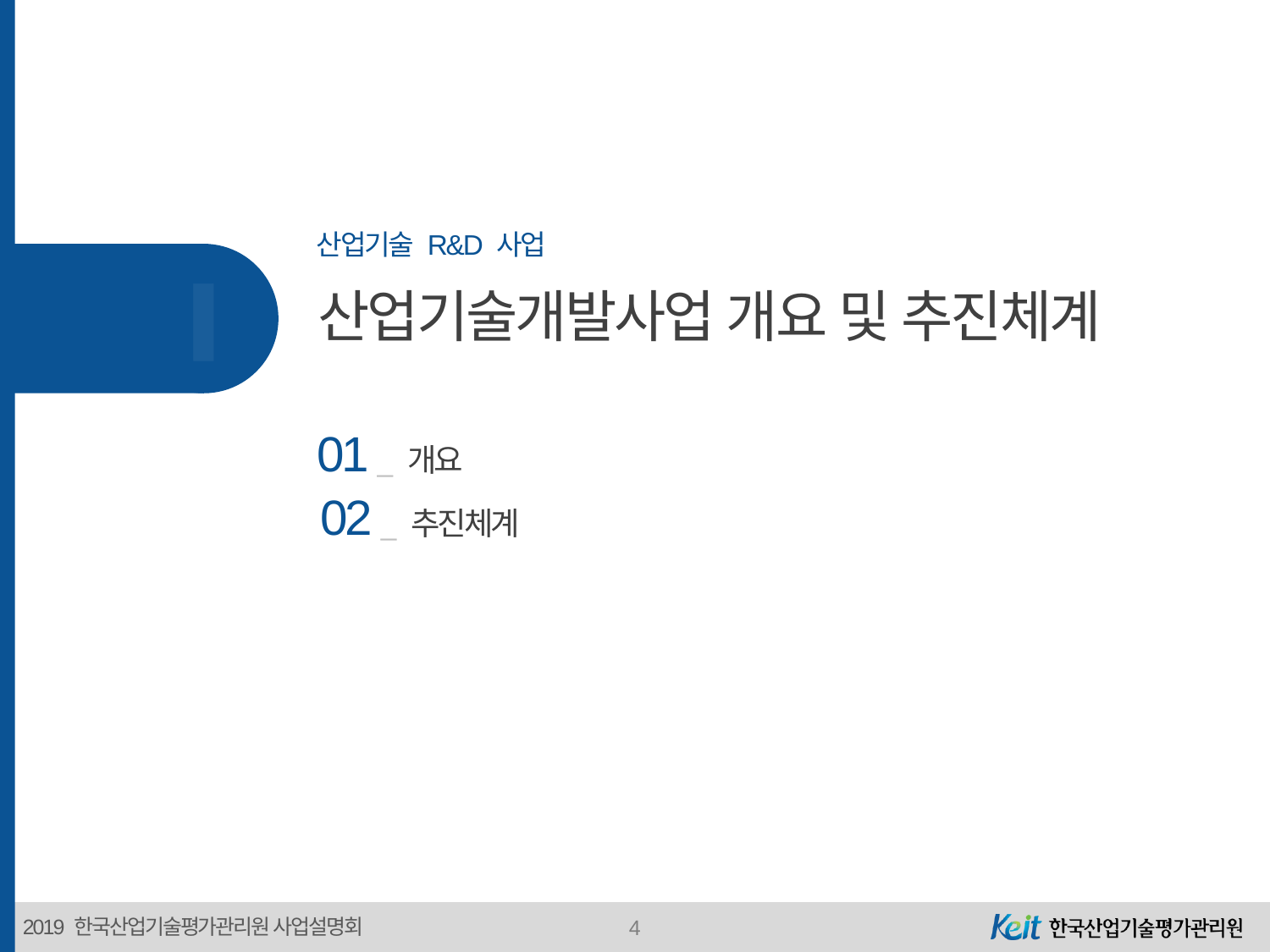

산업기술 R&D 사업
Ⅰ

산업기술개발사업 개요 및 추진체계
01 _ 개요
02 _ 추진체계